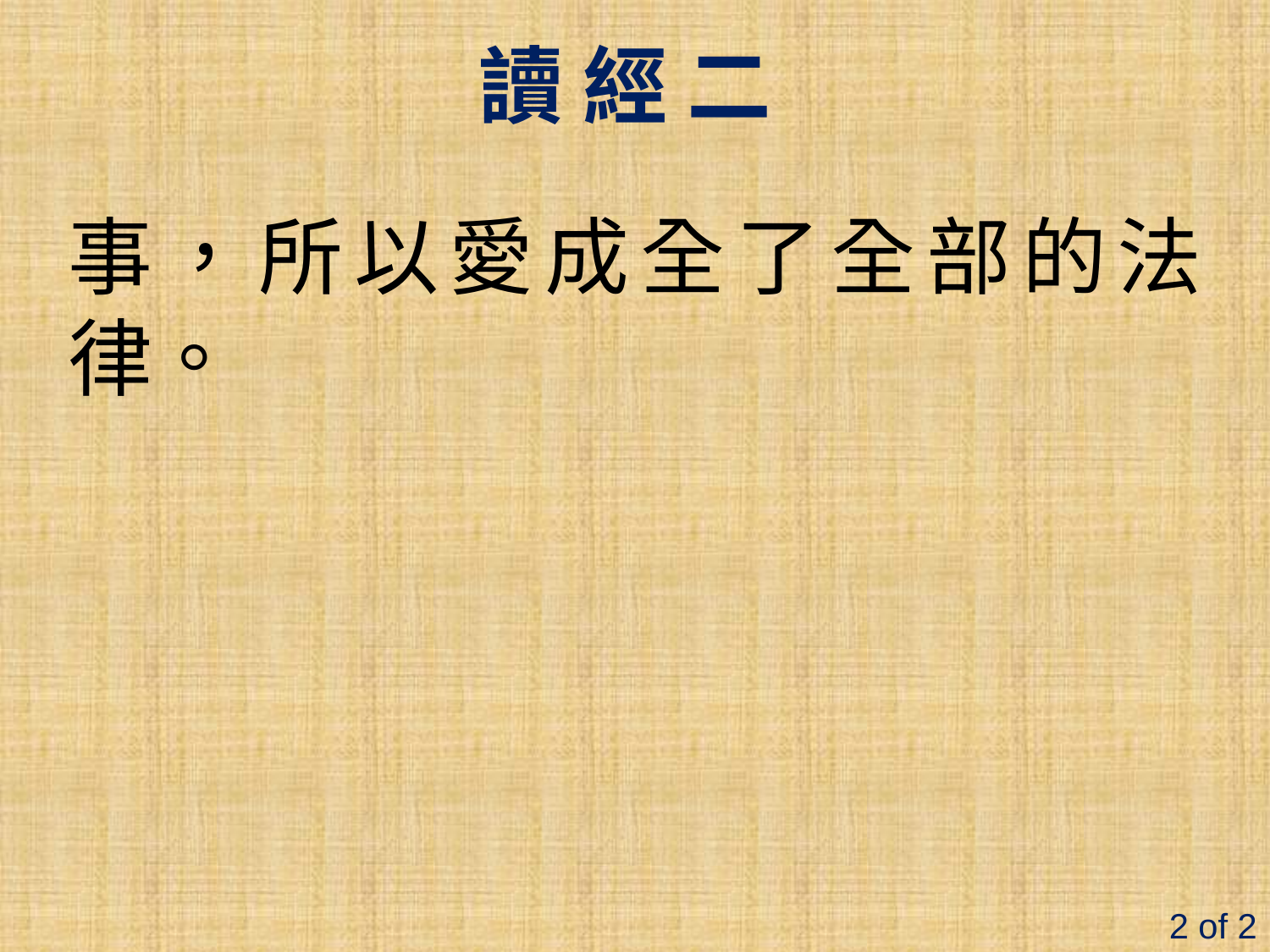

讀 經 二

事，所以愛成全了全部的法律。
2 of 2